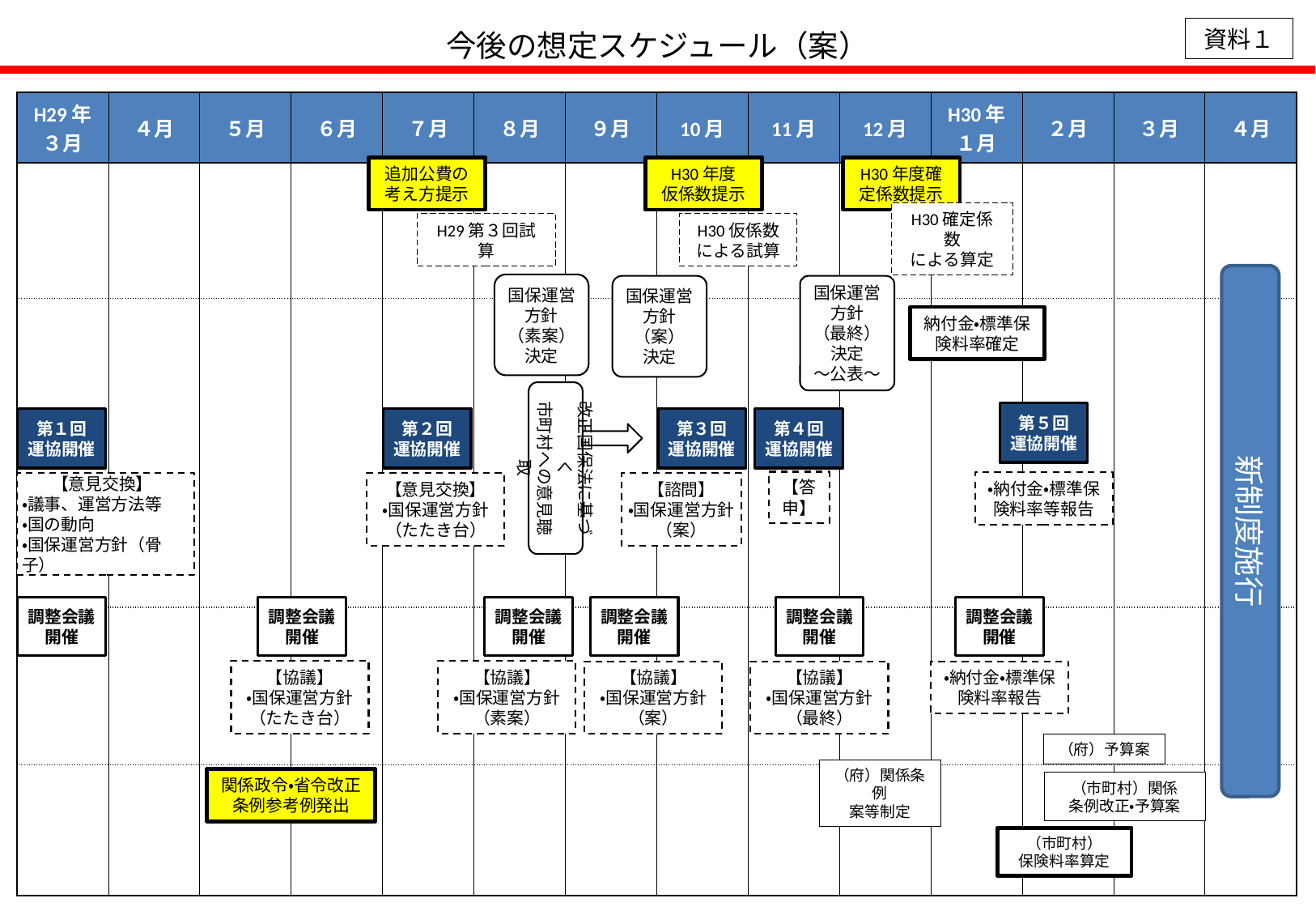

資料１
今後の想定スケジュール（案）
| H29年 ３月 | ４月 | ５月 | ６月 | ７月 | ８月 | ９月 | 10月 | 11月 | 12月 | H30年 １月 | ２月 | ３月 | ４月 |
| --- | --- | --- | --- | --- | --- | --- | --- | --- | --- | --- | --- | --- | --- |
|  |  |  |  |  |  |  |  |  |  |  |  |  |  |
|  |  |  |  |  |  |  |  |  |  |  |  |  |  |
|  |  |  |  |  |  |  |  |  |  |  |  |  |  |
|  |  |  |  |  |  |  |  |  |  |  |  |  |  |
追加公費の
考え方提示
H30年度
仮係数提示
H30年度確定係数提示
H30確定係数
による算定
H30仮係数
による試算
H29第３回試算
新制度施行
国保運営
方針
（素案）
決定
国保運営
方針
（案）
決定
国保運営
方針
（最終）
決定
～公表～
納付金・標準保険料率確定
改正国保法に基づく
市町村への意見聴取
第５回
運協開催
第２回
運協開催
第１回
運協開催
第３回
運協開催
第４回
運協開催

【答申】
・納付金・標準保険料率等報告
【意見交換】
・議事、運営方法等
・国の動向
・国保運営方針（骨子）
【意見交換】
・国保運営方針
（たたき台）
【諮問】
・国保運営方針
（案）
調整会議
開催
調整会議
開催
調整会議
開催
調整会議
開催
調整会議
開催
調整会議
開催
【協議】
・国保運営方針
（たたき台）
【協議】
・国保運営方針
（素案）
【協議】
・国保運営方針
（案）
【協議】
・国保運営方針
（最終）
・納付金・標準保険料率報告
（府）予算案
（府）関係条例
案等制定
関係政令・省令改正
条例参考例発出
（市町村）関係
条例改正・予算案
（市町村）
保険料率算定